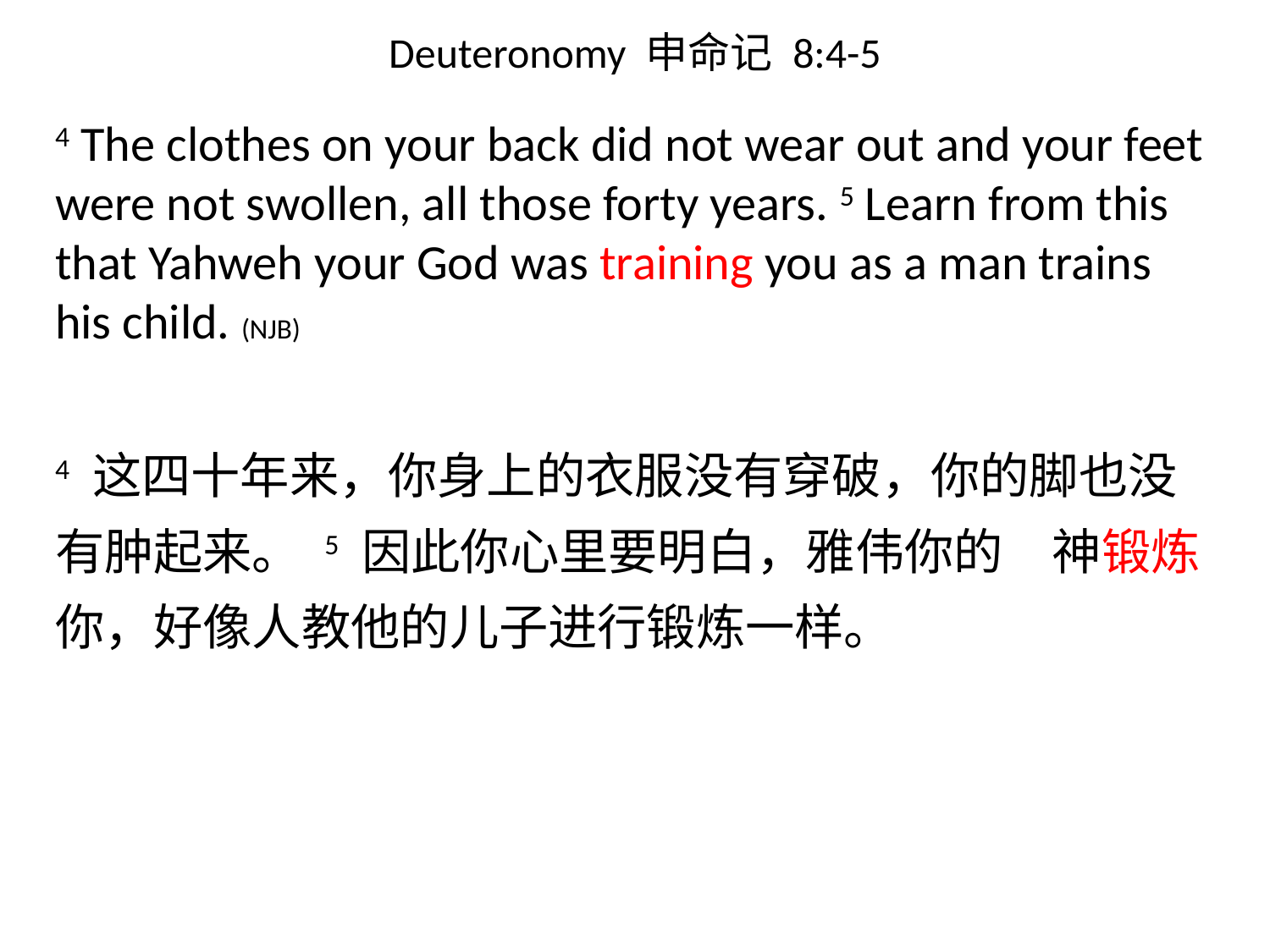

# Deuteronomy 申命记 8:4-5
4 The clothes on your back did not wear out and your feet were not swollen, all those forty years. 5 Learn from this that Yahweh your God was training you as a man trains his child. (NJB)

4 这四十年来，你身上的衣服没有穿破，你的脚也没有肿起来。 5 因此你心里要明白，雅伟你的　神锻炼你，好像人教他的儿子进行锻炼一样。